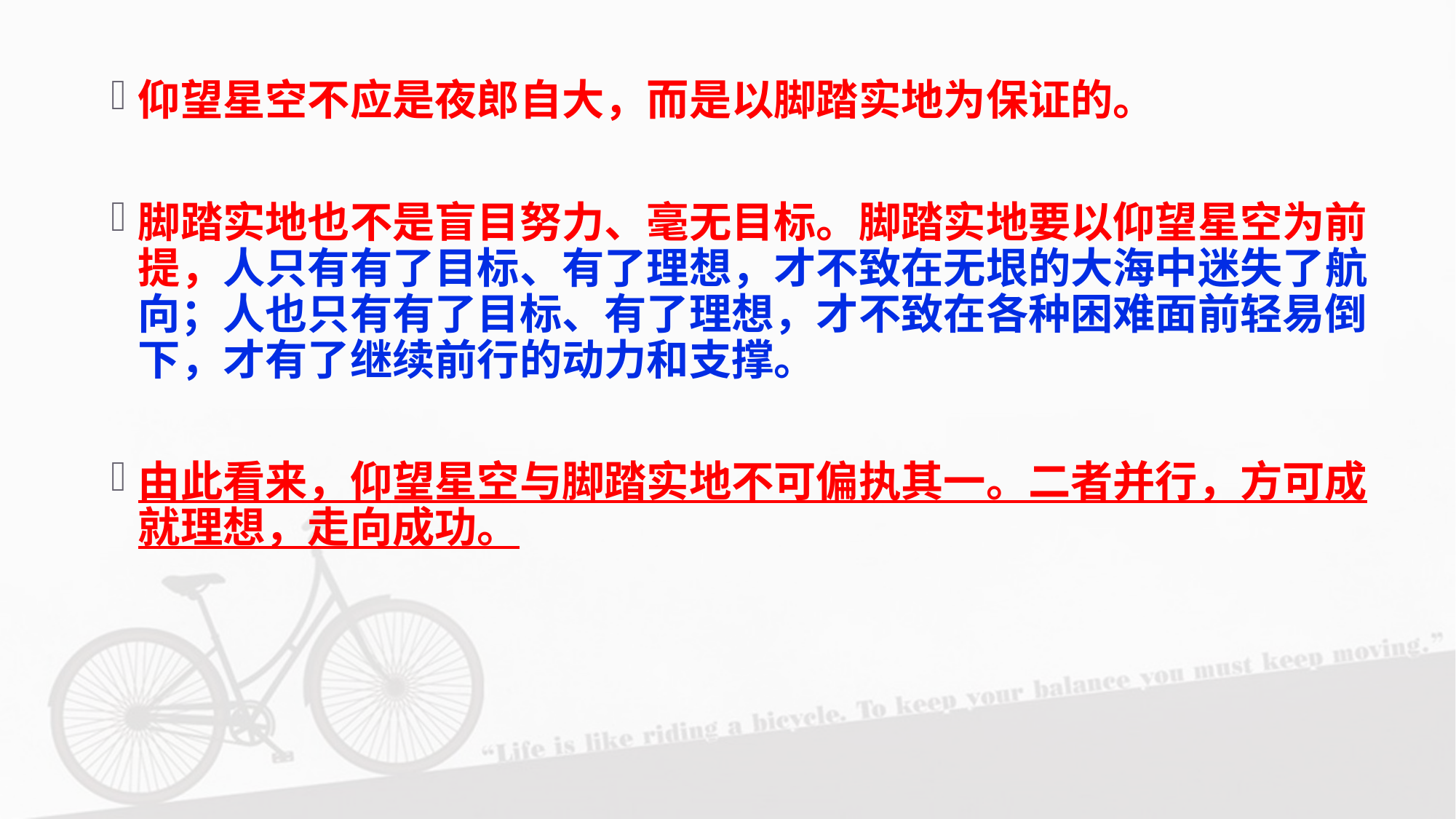

仰望星空不应是夜郎自大，而是以脚踏实地为保证的。

脚踏实地也不是盲目努力、毫无目标。脚踏实地要以仰望星空为前提，人只有有了目标、有了理想，才不致在无垠的大海中迷失了航向；人也只有有了目标、有了理想，才不致在各种困难面前轻易倒下，才有了继续前行的动力和支撑。

由此看来，仰望星空与脚踏实地不可偏执其一。二者并行，方可成就理想，走向成功。